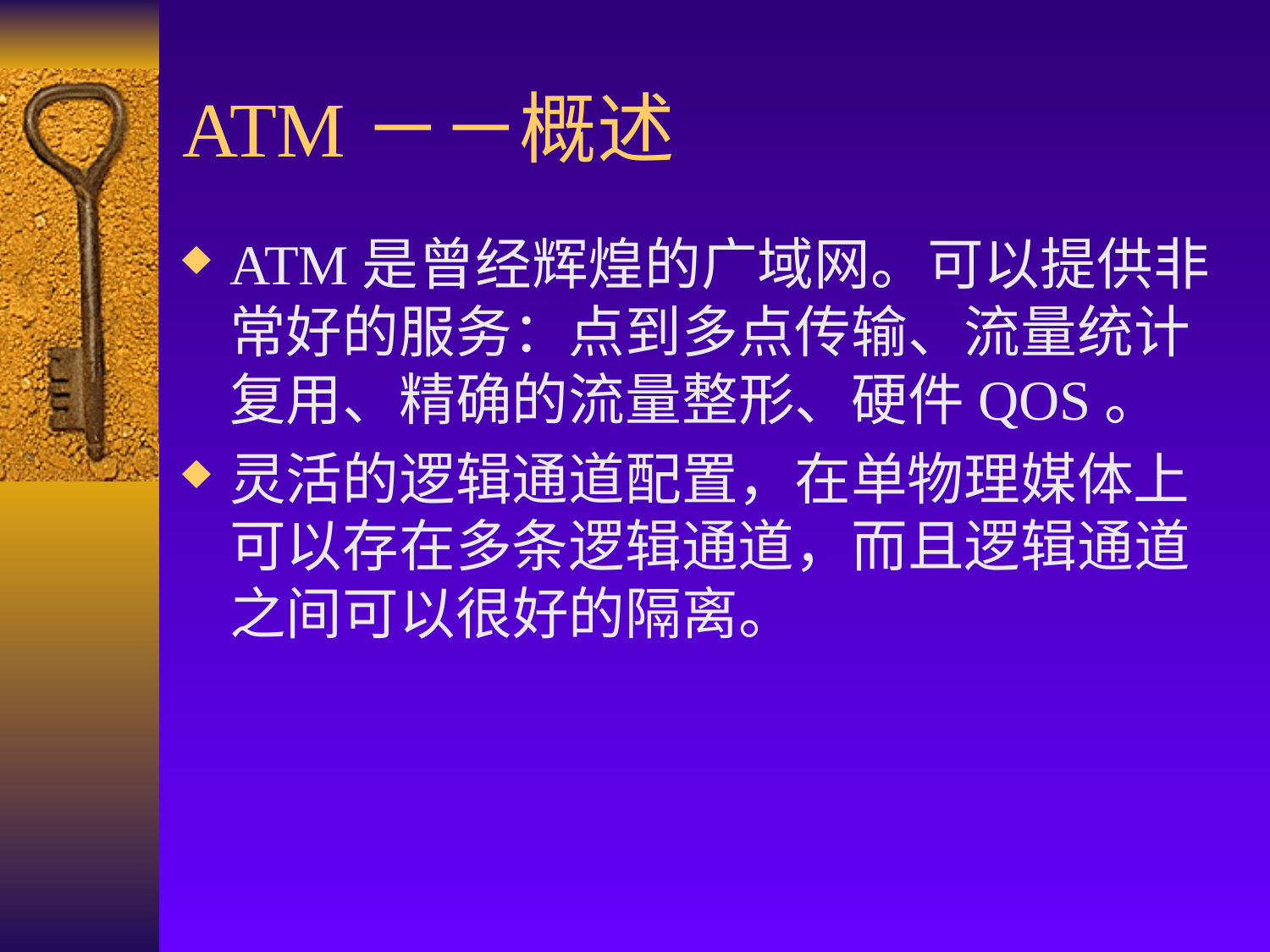

# ATM－－概述
ATM是曾经辉煌的广域网。可以提供非常好的服务：点到多点传输、流量统计复用、精确的流量整形、硬件QOS。
灵活的逻辑通道配置，在单物理媒体上可以存在多条逻辑通道，而且逻辑通道之间可以很好的隔离。